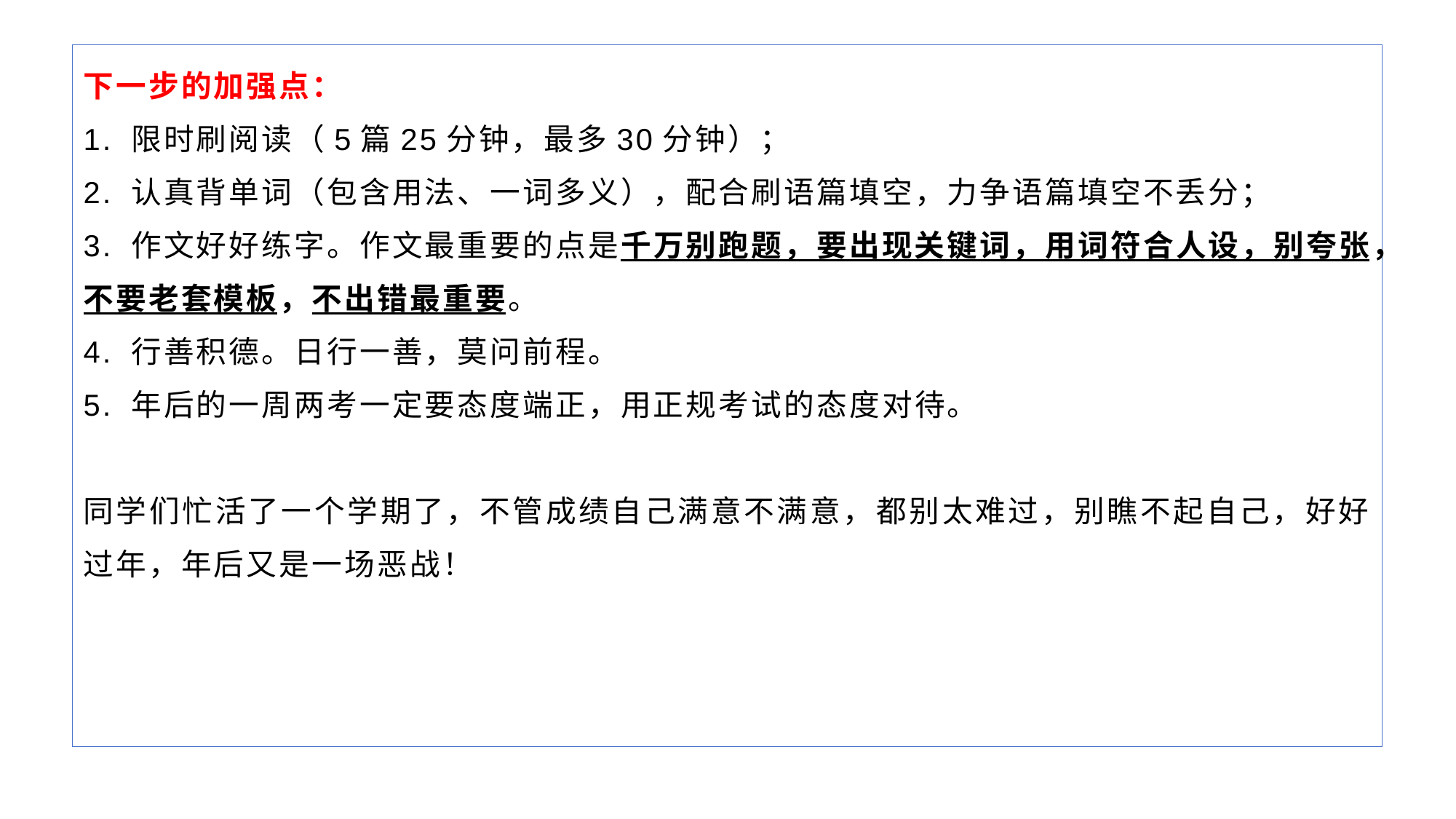

下一步的加强点：
1. 限时刷阅读（5篇25分钟，最多30分钟）；
2. 认真背单词（包含用法、一词多义），配合刷语篇填空，力争语篇填空不丢分；
3. 作文好好练字。作文最重要的点是千万别跑题，要出现关键词，用词符合人设，别夸张，不要老套模板，不出错最重要。
4. 行善积德。日行一善，莫问前程。
5. 年后的一周两考一定要态度端正，用正规考试的态度对待。

同学们忙活了一个学期了，不管成绩自己满意不满意，都别太难过，别瞧不起自己，好好过年，年后又是一场恶战！